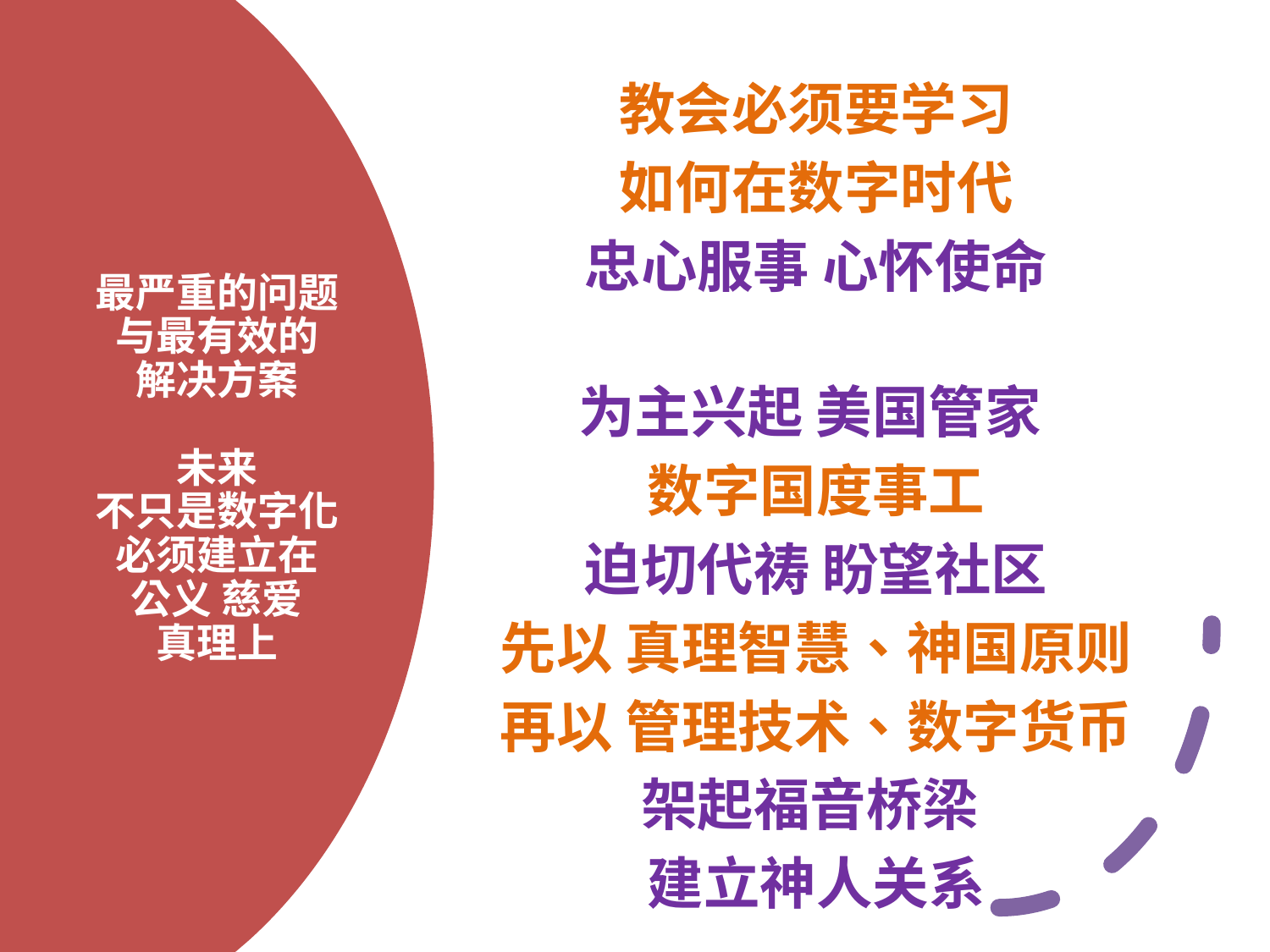

教会必须要学习
如何在数字时代
忠心服事 心怀使命
为主兴起 美国管家
数字国度事工
迫切代祷 盼望社区
先以 真理智慧、神国原则
再以 管理技术、数字货币
架起福音桥梁
建立神人关系

# 最严重的问题 与最有效的 解决方案 未来 不只是数字化 必须建立在 公义 慈爱 真理上